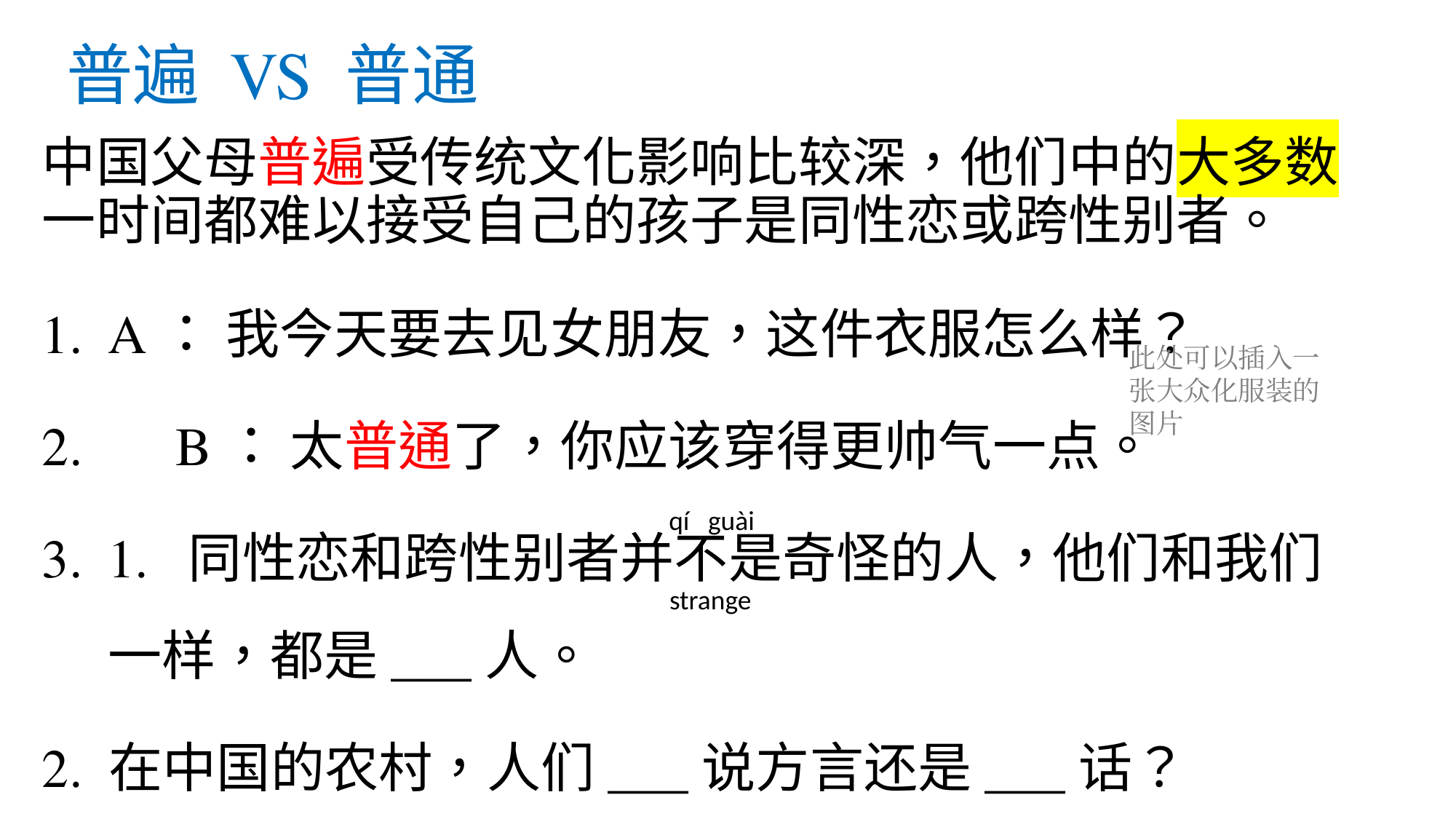

# 普遍 VS 普通
中国父母普遍受传统文化影响比较深，他们中的大多数一时间都难以接受自己的孩子是同性恋或跨性别者。
A： 我今天要去见女朋友，这件衣服怎么样？
     B： 太普通了，你应该穿得更帅气一点。
1.  同性恋和跨性别者并不是奇怪的人，他们和我们一样，都是___人。
2. 在中国的农村，人们___说方言还是___话？
此处可以插入一张大众化服装的图片
qí   guài
strange